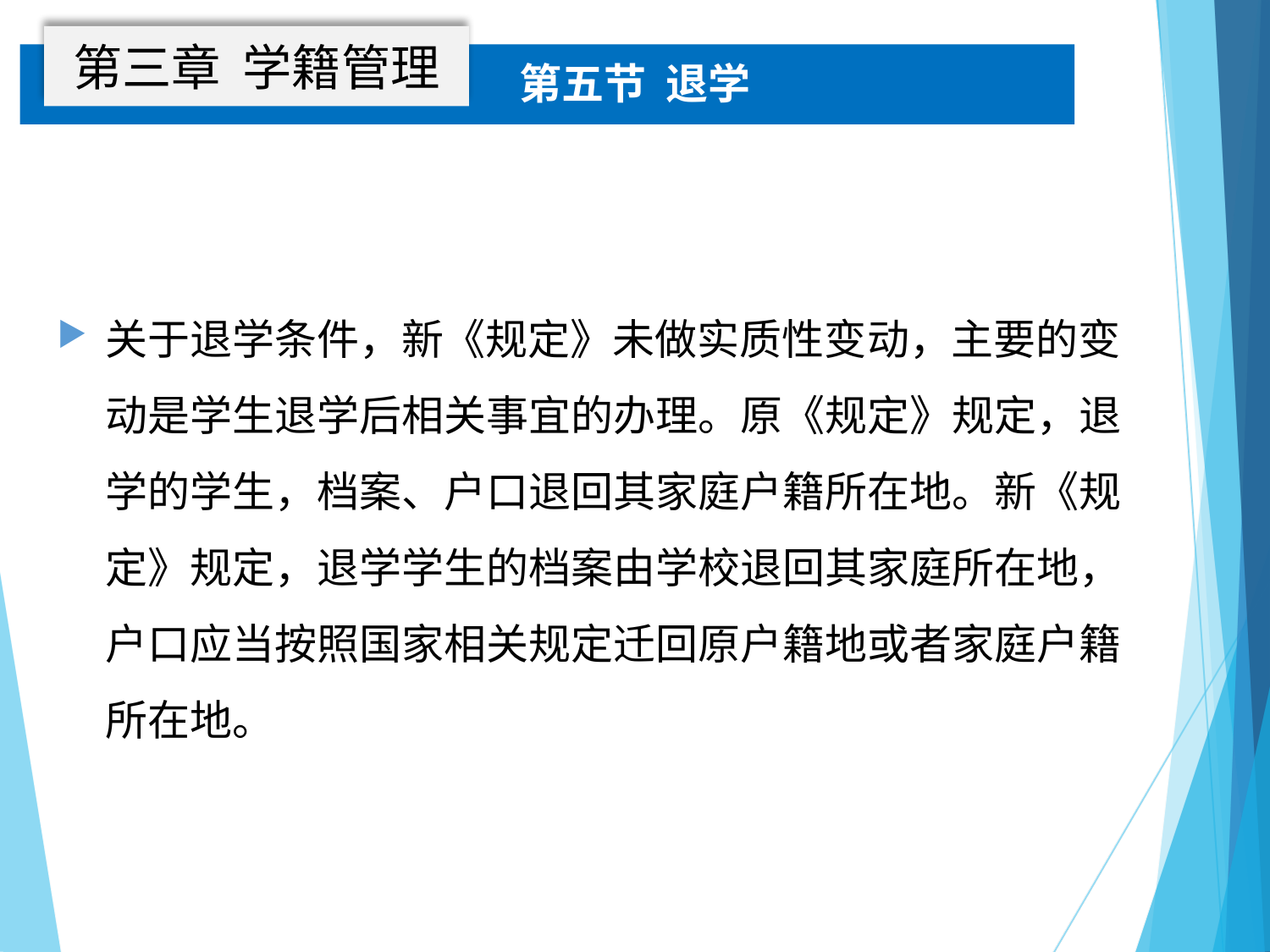

第三章  学籍管理
第五节  退学
关于退学条件，新《规定》未做实质性变动，主要的变动是学生退学后相关事宜的办理。原《规定》规定，退学的学生，档案、户口退回其家庭户籍所在地。新《规定》规定，退学学生的档案由学校退回其家庭所在地，户口应当按照国家相关规定迁回原户籍地或者家庭户籍所在地。